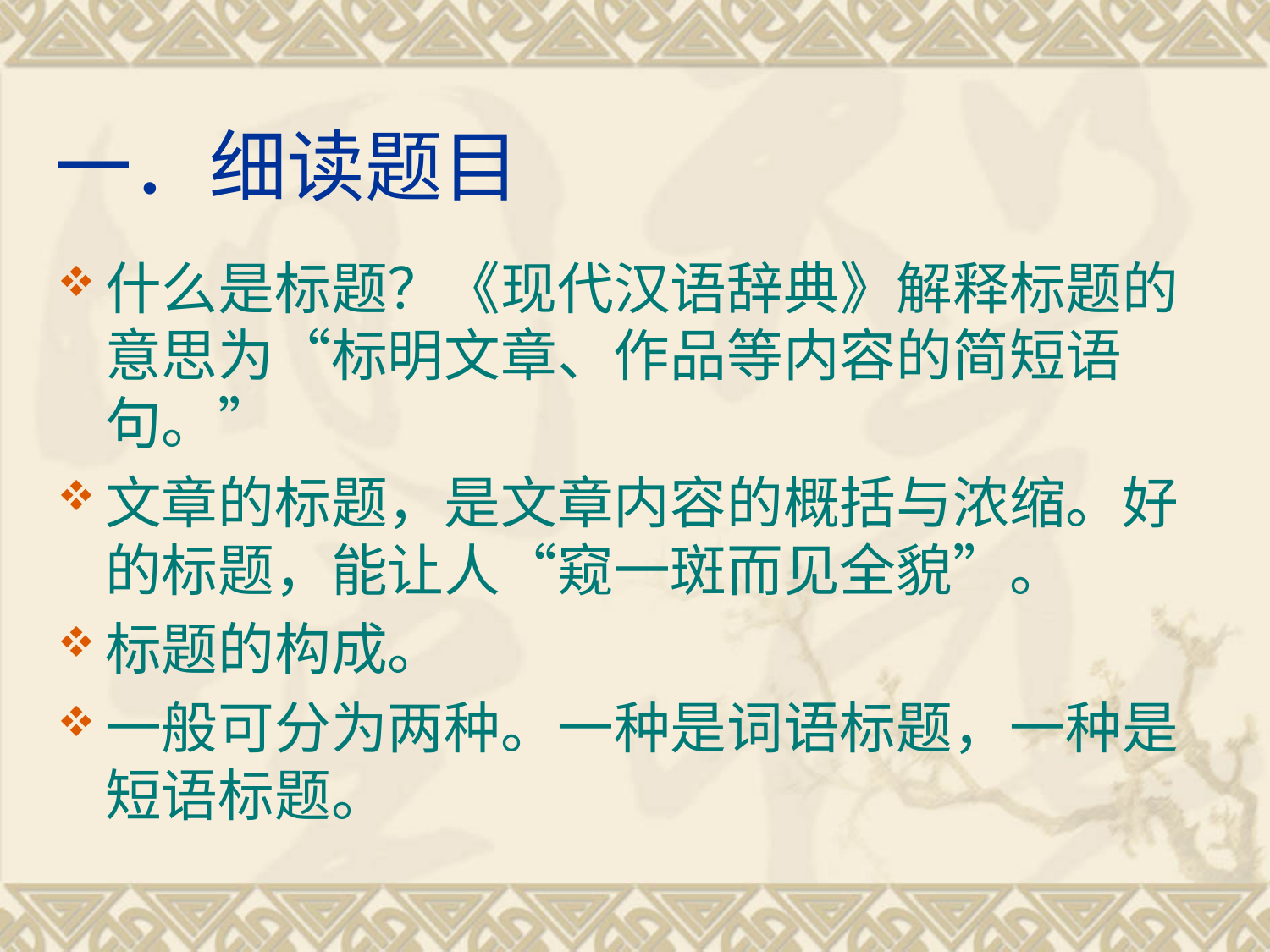

# 一．细读题目
什么是标题？《现代汉语辞典》解释标题的意思为“标明文章、作品等内容的简短语句。”
文章的标题，是文章内容的概括与浓缩。好的标题，能让人“窥一斑而见全貌”。
标题的构成。
一般可分为两种。一种是词语标题，一种是短语标题。